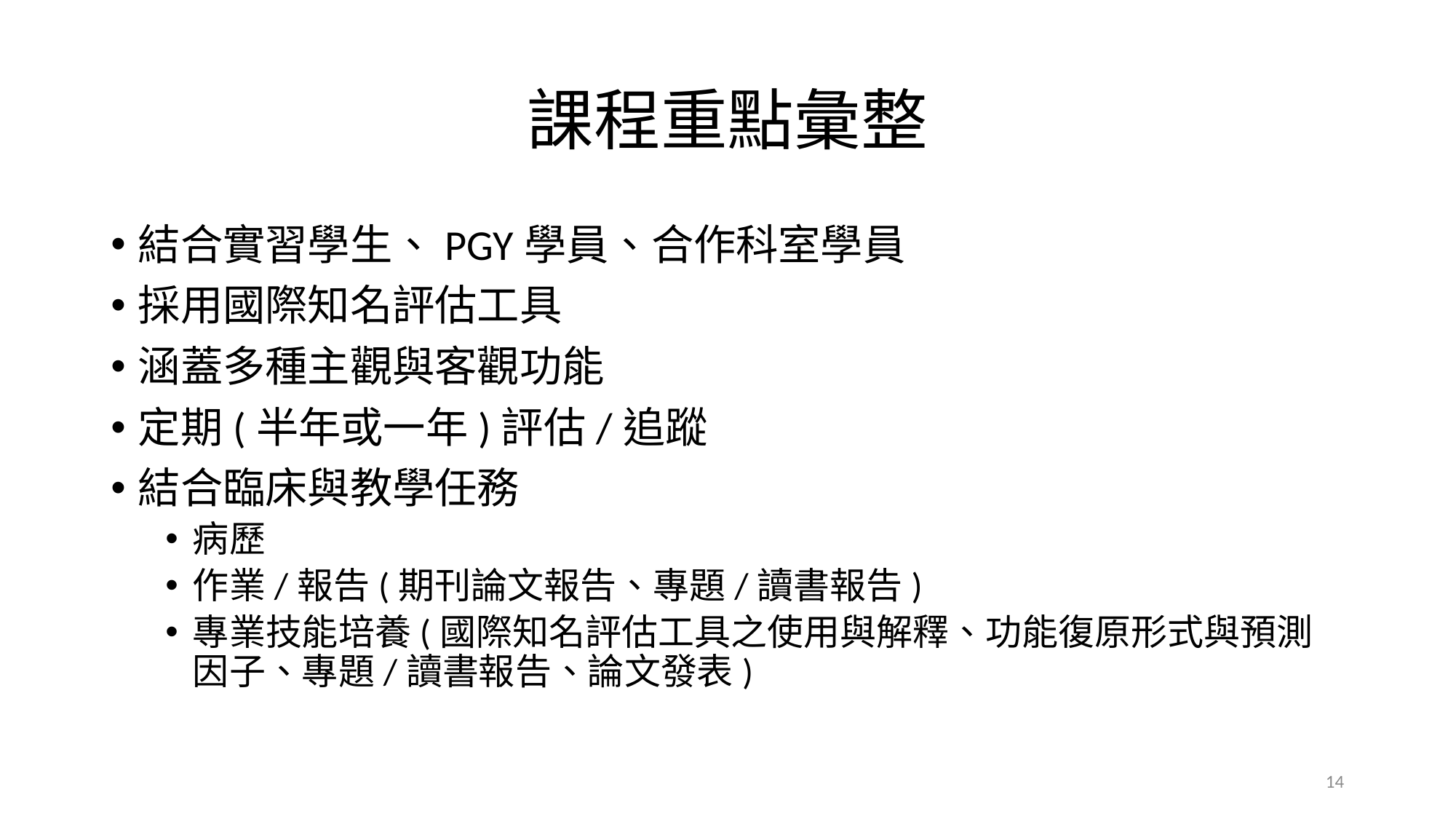

# 課程重點彙整
結合實習學生、PGY學員、合作科室學員
採用國際知名評估工具
涵蓋多種主觀與客觀功能
定期(半年或一年)評估/追蹤
結合臨床與教學任務
病歷
作業/報告(期刊論文報告、專題/讀書報告)
專業技能培養(國際知名評估工具之使用與解釋、功能復原形式與預測因子、專題/讀書報告、論文發表)
14